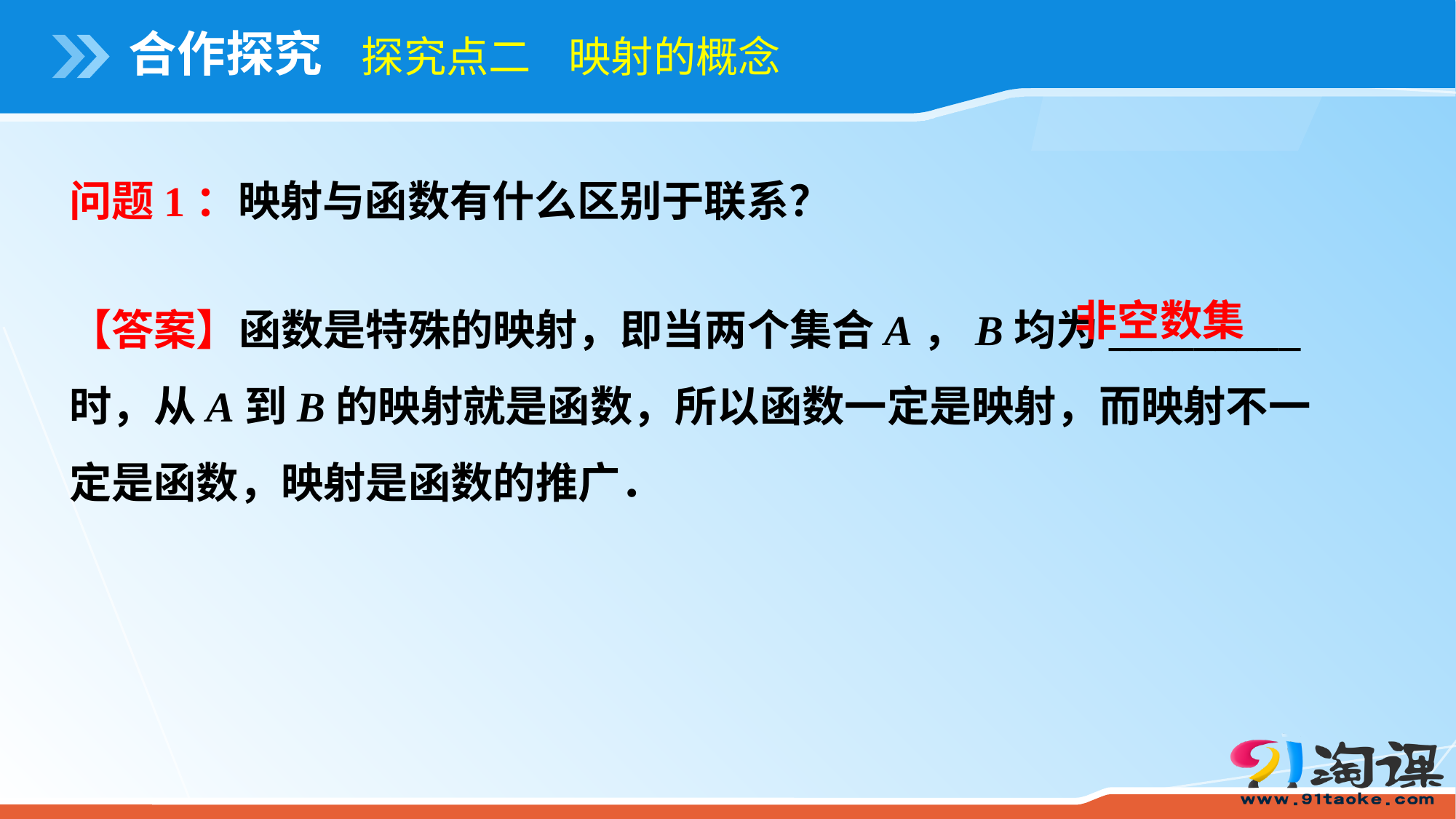

# 合作探究
探究点二    映射的概念
问题1：映射与函数有什么区别于联系？
【答案】函数是特殊的映射，即当两个集合A，B均为_________时，从A到B的映射就是函数，所以函数一定是映射，而映射不一定是函数，映射是函数的推广．
非空数集